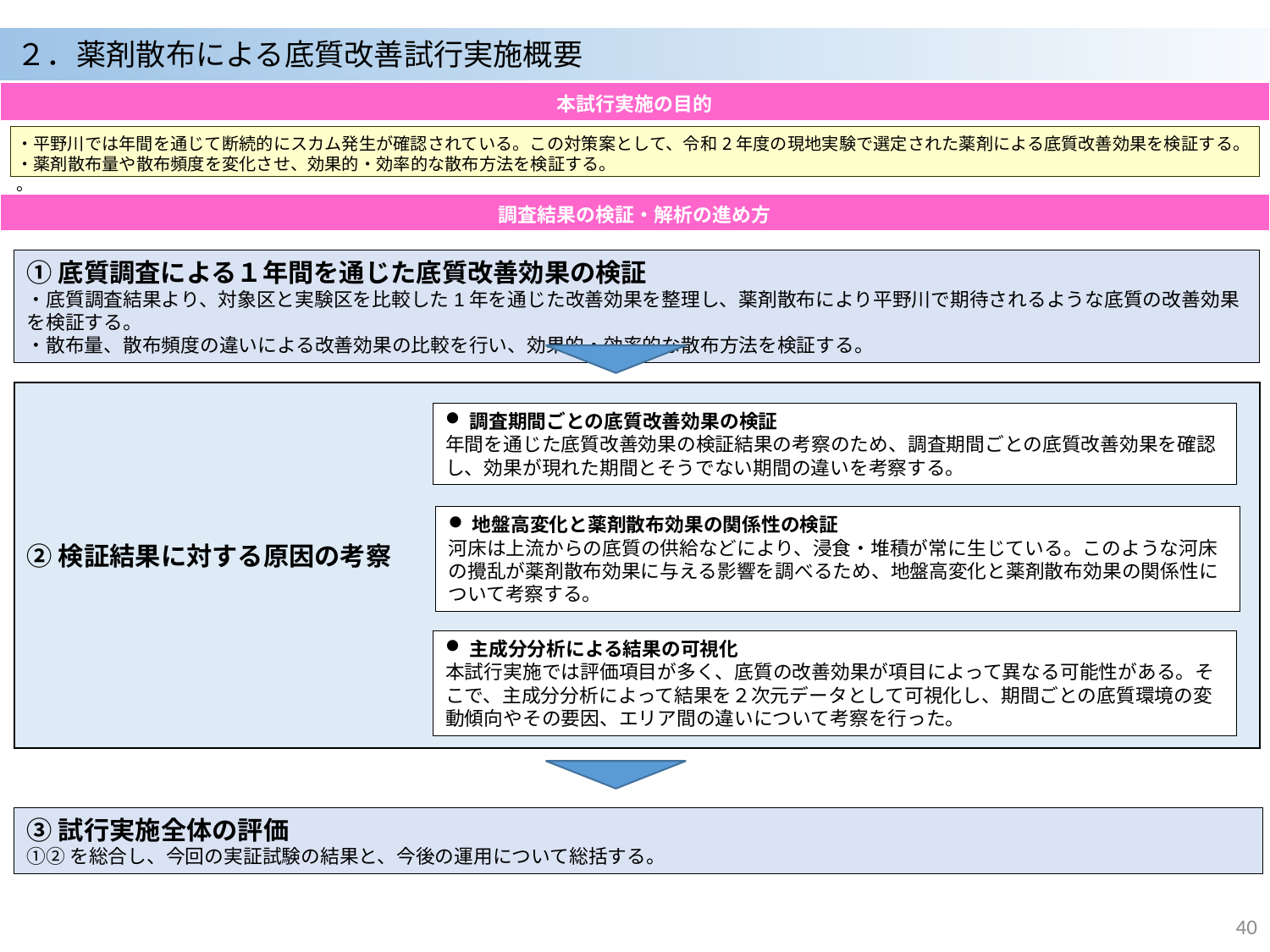

２．薬剤散布による底質改善試行実施概要

大阪府で一定修正してますので、
体裁は整えてください
| 本試行実施の目的 |
| --- |
・平野川では年間を通じて断続的にスカム発生が確認されている。この対策案として、令和2年度の現地実験で選定された薬剤による底質改善効果を検証する。
・薬剤散布量や散布頻度を変化させ、効果的・効率的な散布方法を検証する。
。
| 調査結果の検証・解析の進め方 |
| --- |
試行実施の目的（何を検証するのかなど）を記載

第１の目的は今回の試行試験の結果、大阪府として期待する効果（１年間を通じて論文等で報告されているような改善効果を発現する）が確認されること
①底質調査による１年間を通じた底質改善効果の検証
・底質調査結果より、対象区と実験区を比較した1年を通じた改善効果を整理し、薬剤散布により平野川で期待されるような底質の改善効果を検証する。
・散布量、散布頻度の違いによる改善効果の比較を行い、効果的・効率的な散布方法を検証する。

調査期間ごとの底質改善効果の検証
年間を通じた底質改善効果の検証結果の考察のため、調査期間ごとの底質改善効果を確認し、効果が現れた期間とそうでない期間の違いを考察する。
地盤高変化と薬剤散布効果の関係性の検証
河床は上流からの底質の供給などにより、浸食・堆積が常に生じている。このような河床の攪乱が薬剤散布効果に与える影響を調べるため、地盤高変化と薬剤散布効果の関係性について考察する。
見やすく整理しました
②検証結果に対する原因の考察
主成分分析による結果の可視化
本試行実施では評価項目が多く、底質の改善効果が項目によって異なる可能性がある。そこで、主成分分析によって結果を２次元データとして可視化し、期間ごとの底質環境の変動傾向やその要因、エリア間の違いについて考察を行った。

③試行実施全体の評価
①②を総合し、今回の実証試験の結果と、今後の運用について総括する。
40